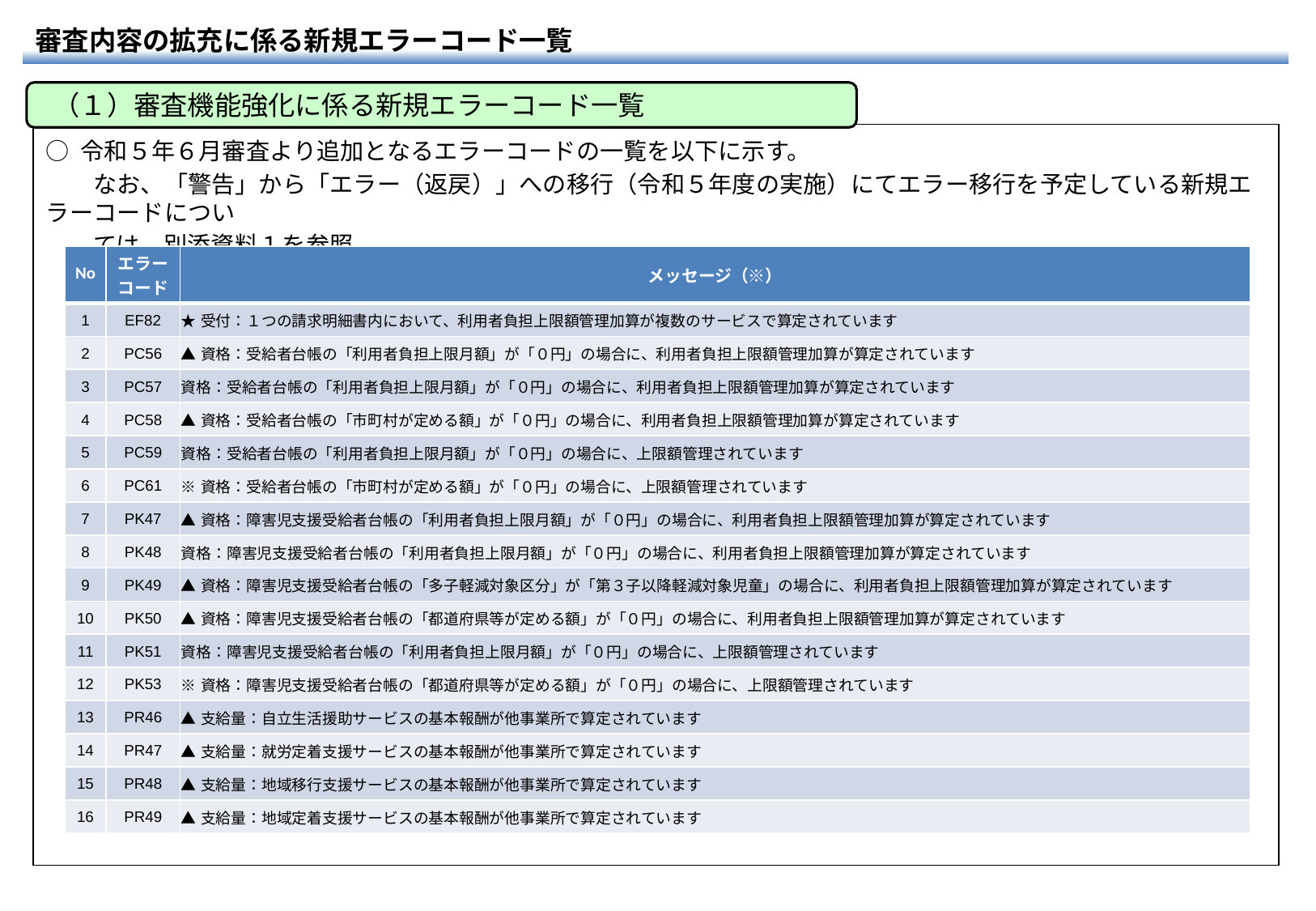

審査内容の拡充に係る新規エラーコード一覧
 （１）審査機能強化に係る新規エラーコード一覧

○ 令和５年６月審査より追加となるエラーコードの一覧を以下に示す。
　　なお、「警告」から「エラー（返戻）」への移行（令和５年度の実施）にてエラー移行を予定している新規エラーコードについ
　　ては、別添資料１を参照。
| No | エラー コード | メッセージ（※） |
| --- | --- | --- |
| 1 | EF82 | ★受付：１つの請求明細書内において、利用者負担上限額管理加算が複数のサービスで算定されています |
| 2 | PC56 | ▲資格：受給者台帳の「利用者負担上限月額」が「０円」の場合に、利用者負担上限額管理加算が算定されています |
| 3 | PC57 | 資格：受給者台帳の「利用者負担上限月額」が「０円」の場合に、利用者負担上限額管理加算が算定されています |
| 4 | PC58 | ▲資格：受給者台帳の「市町村が定める額」が「０円」の場合に、利用者負担上限額管理加算が算定されています |
| 5 | PC59 | 資格：受給者台帳の「利用者負担上限月額」が「０円」の場合に、上限額管理されています |
| 6 | PC61 | ※資格：受給者台帳の「市町村が定める額」が「０円」の場合に、上限額管理されています |
| 7 | PK47 | ▲資格：障害児支援受給者台帳の「利用者負担上限月額」が「０円」の場合に、利用者負担上限額管理加算が算定されています |
| 8 | PK48 | 資格：障害児支援受給者台帳の「利用者負担上限月額」が「０円」の場合に、利用者負担上限額管理加算が算定されています |
| 9 | PK49 | ▲資格：障害児支援受給者台帳の「多子軽減対象区分」が「第３子以降軽減対象児童」の場合に、利用者負担上限額管理加算が算定されています |
| 10 | PK50 | ▲資格：障害児支援受給者台帳の「都道府県等が定める額」が「０円」の場合に、利用者負担上限額管理加算が算定されています |
| 11 | PK51 | 資格：障害児支援受給者台帳の「利用者負担上限月額」が「０円」の場合に、上限額管理されています |
| 12 | PK53 | ※資格：障害児支援受給者台帳の「都道府県等が定める額」が「０円」の場合に、上限額管理されています |
| 13 | PR46 | ▲支給量：自立生活援助サービスの基本報酬が他事業所で算定されています |
| 14 | PR47 | ▲支給量：就労定着支援サービスの基本報酬が他事業所で算定されています |
| 15 | PR48 | ▲支給量：地域移行支援サービスの基本報酬が他事業所で算定されています |
| 16 | PR49 | ▲支給量：地域定着支援サービスの基本報酬が他事業所で算定されています |